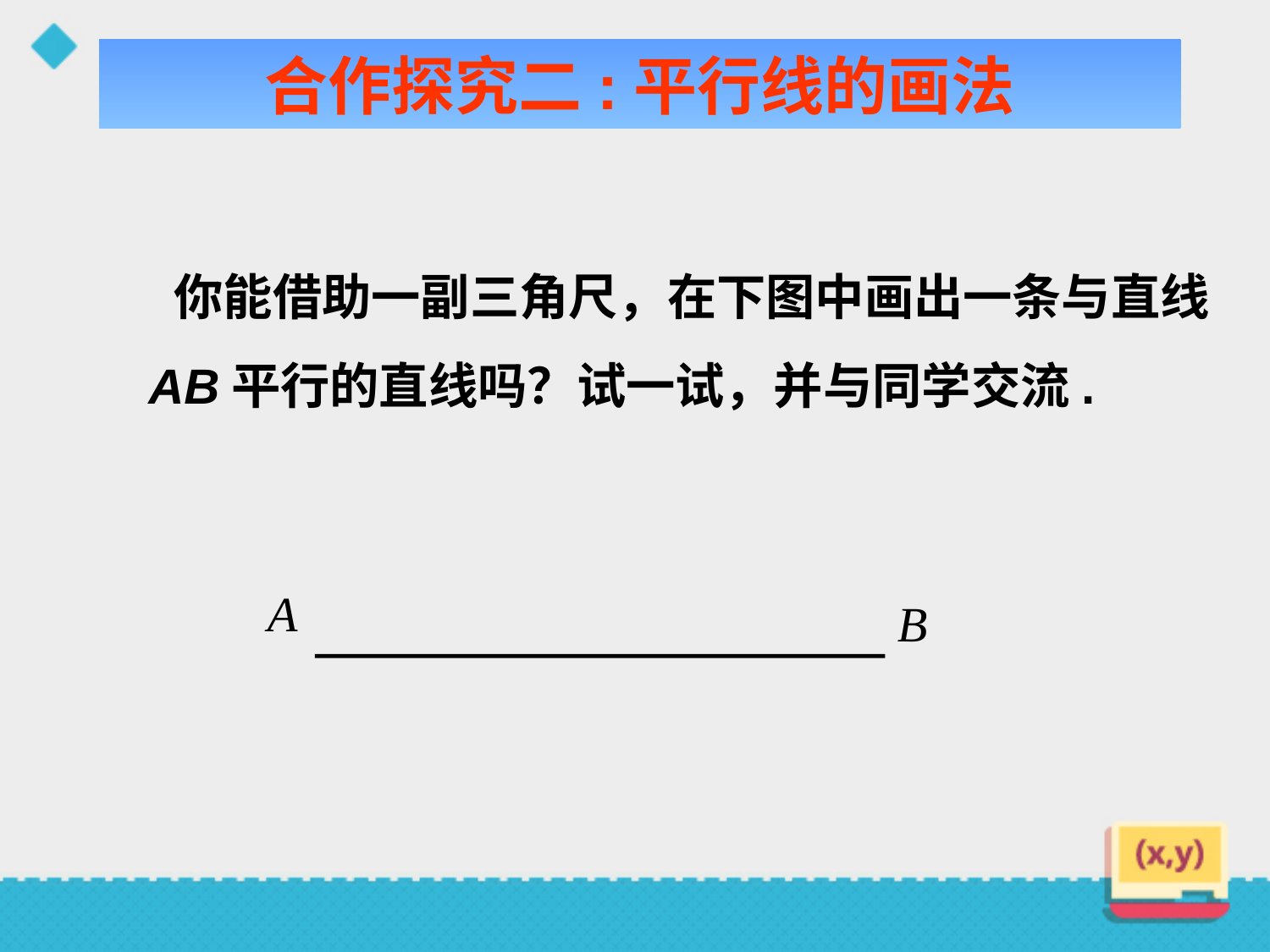

合作探究二:平行线的画法
     你能借助一副三角尺，在下图中画出一条与直线
   AB平行的直线吗？试一试，并与同学交流.

A
B